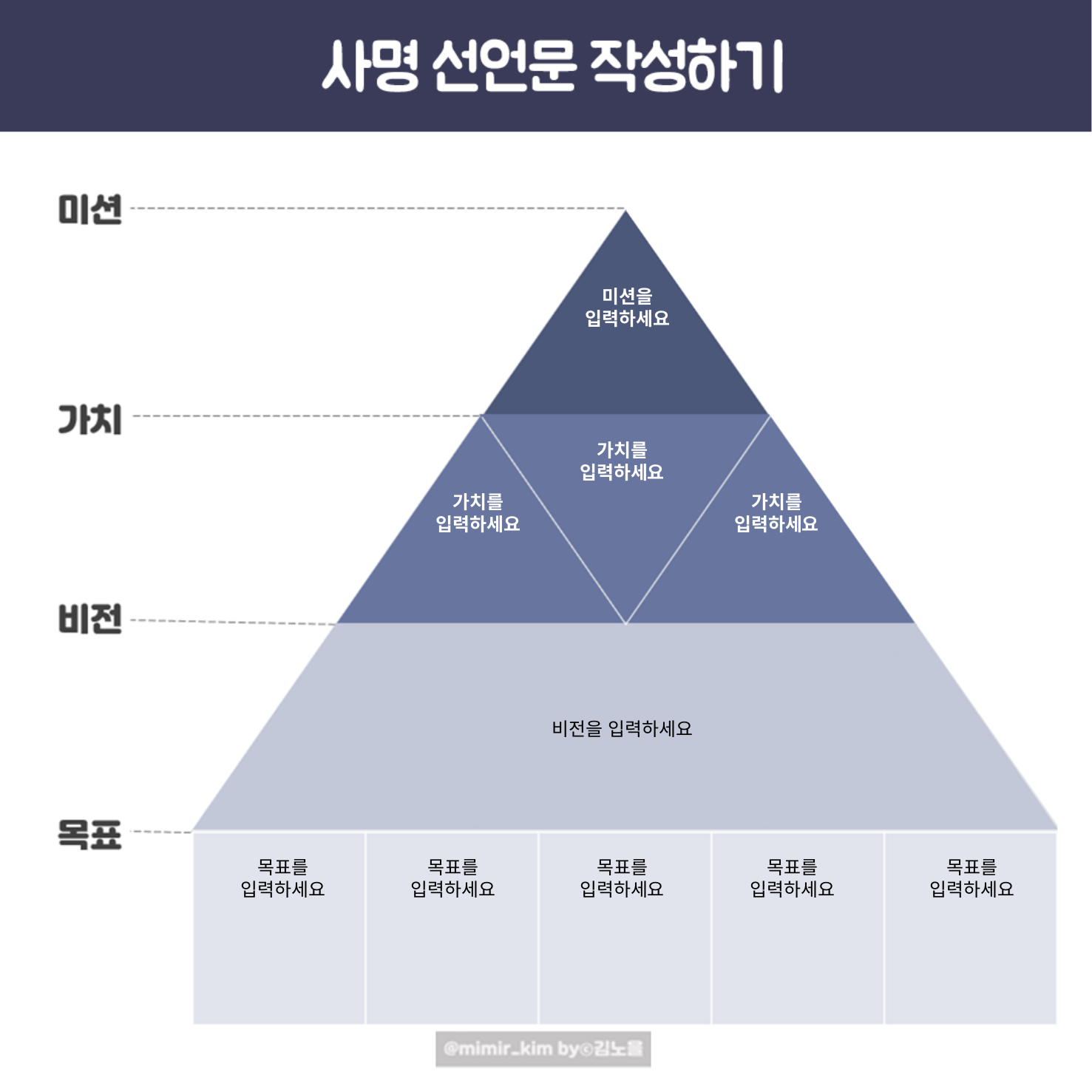

미션을
입력하세요
가치를
입력하세요
가치를
입력하세요
가치를
입력하세요
비전을 입력하세요
목표를
입력하세요

목표를
입력하세요
목표를
입력하세요
목표를
입력하세요

목표를
입력하세요